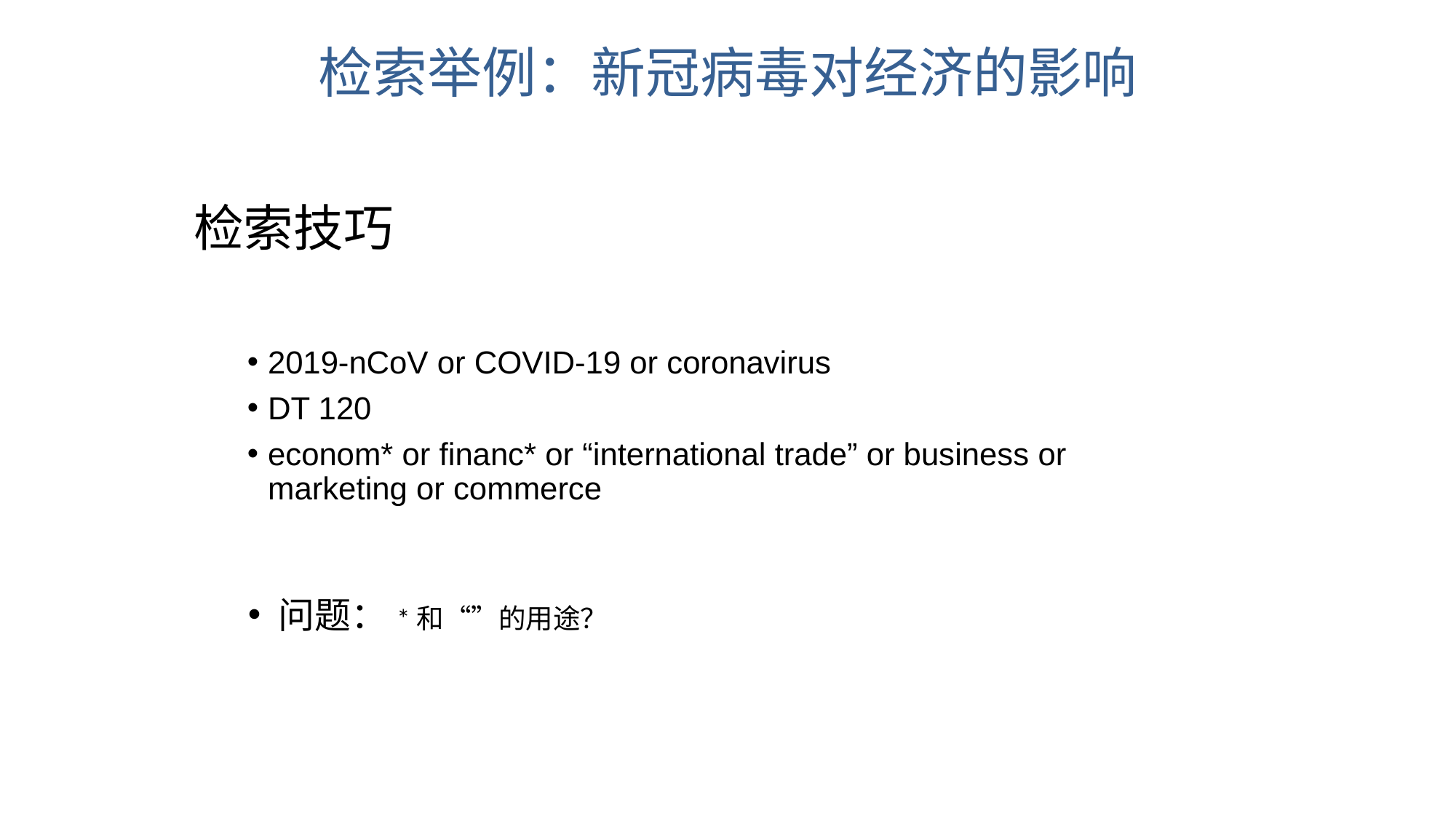

检索举例：新冠病毒对经济的影响
# 检索技巧

2019-nCoV or COVID-19 or coronavirus
DT 120
econom* or financ* or “international trade” or business or marketing or commerce
问题：*和“”的用途？